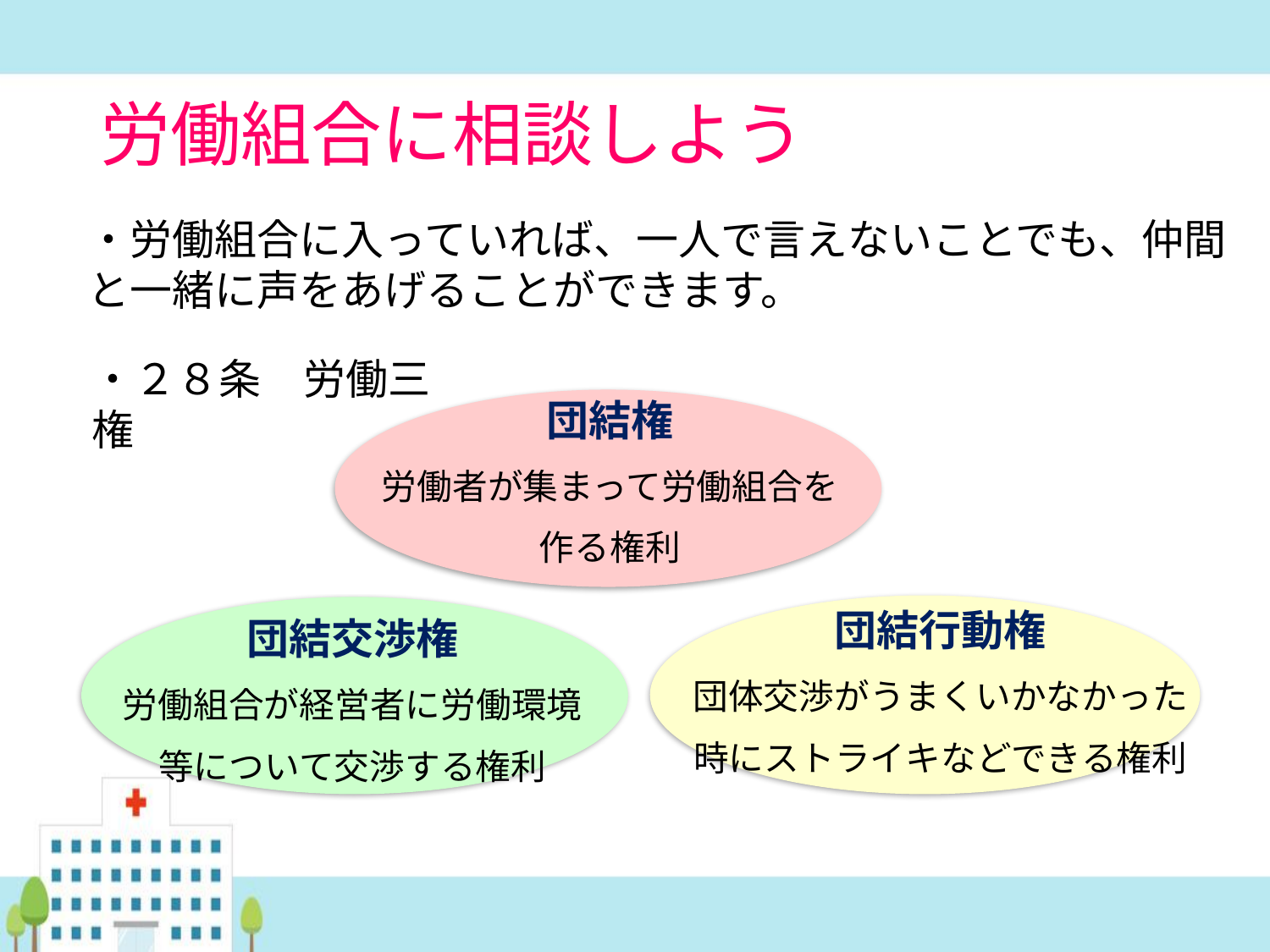

ユニオンオープンショップ用
# 労働組合に相談しよう
・労働組合に入っていれば、一人で言えないことでも、仲間と一緒に声をあげることができます。
・２８条　労働三権
団結権
労働者が集まって労働組合を作る権利

団結行動権
団体交渉がうまくいかなかった時にストライキなどできる権利

団結交渉権
労働組合が経営者に労働環境等について交渉する権利